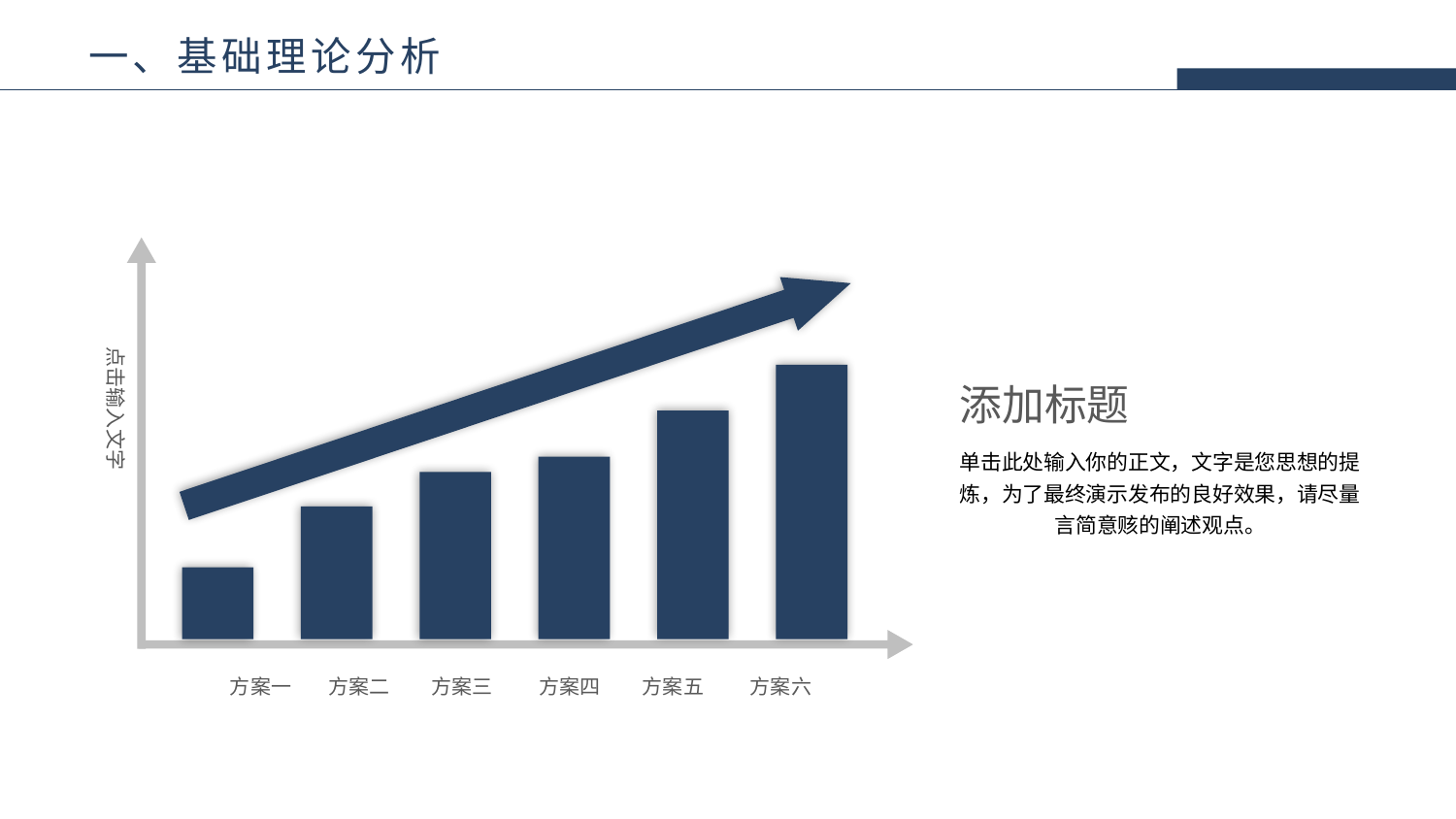

一、基础理论分析

点击输入文字

添加标题

单击此处输入你的正文，文字是您思想的提炼，为了最终演示发布的良好效果，请尽量言简意赅的阐述观点。

方案一        方案二         方案三          方案四         方案五          方案六